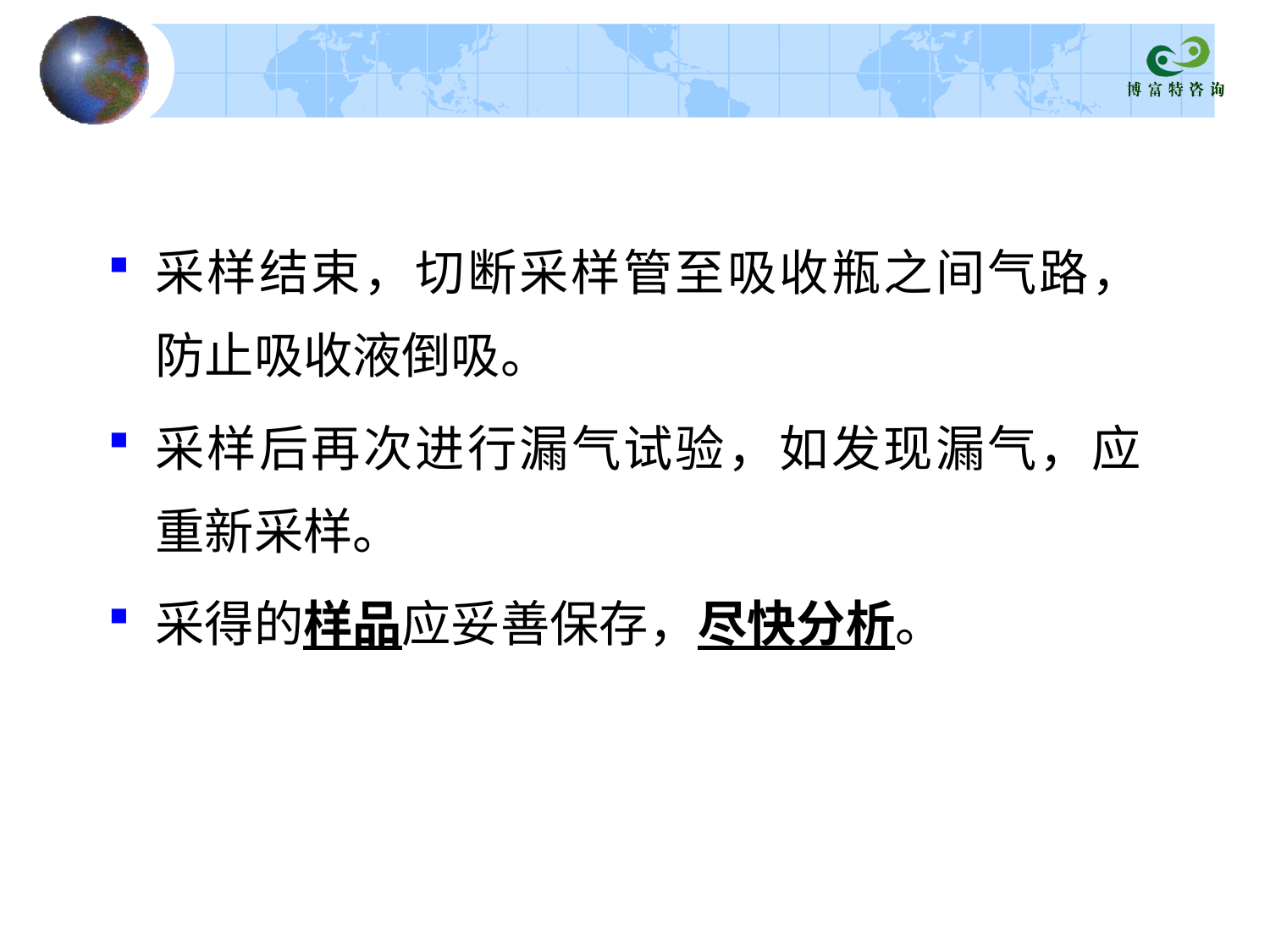

采样结束，切断采样管至吸收瓶之间气路，防止吸收液倒吸。
采样后再次进行漏气试验，如发现漏气，应重新采样。
采得的样品应妥善保存，尽快分析。